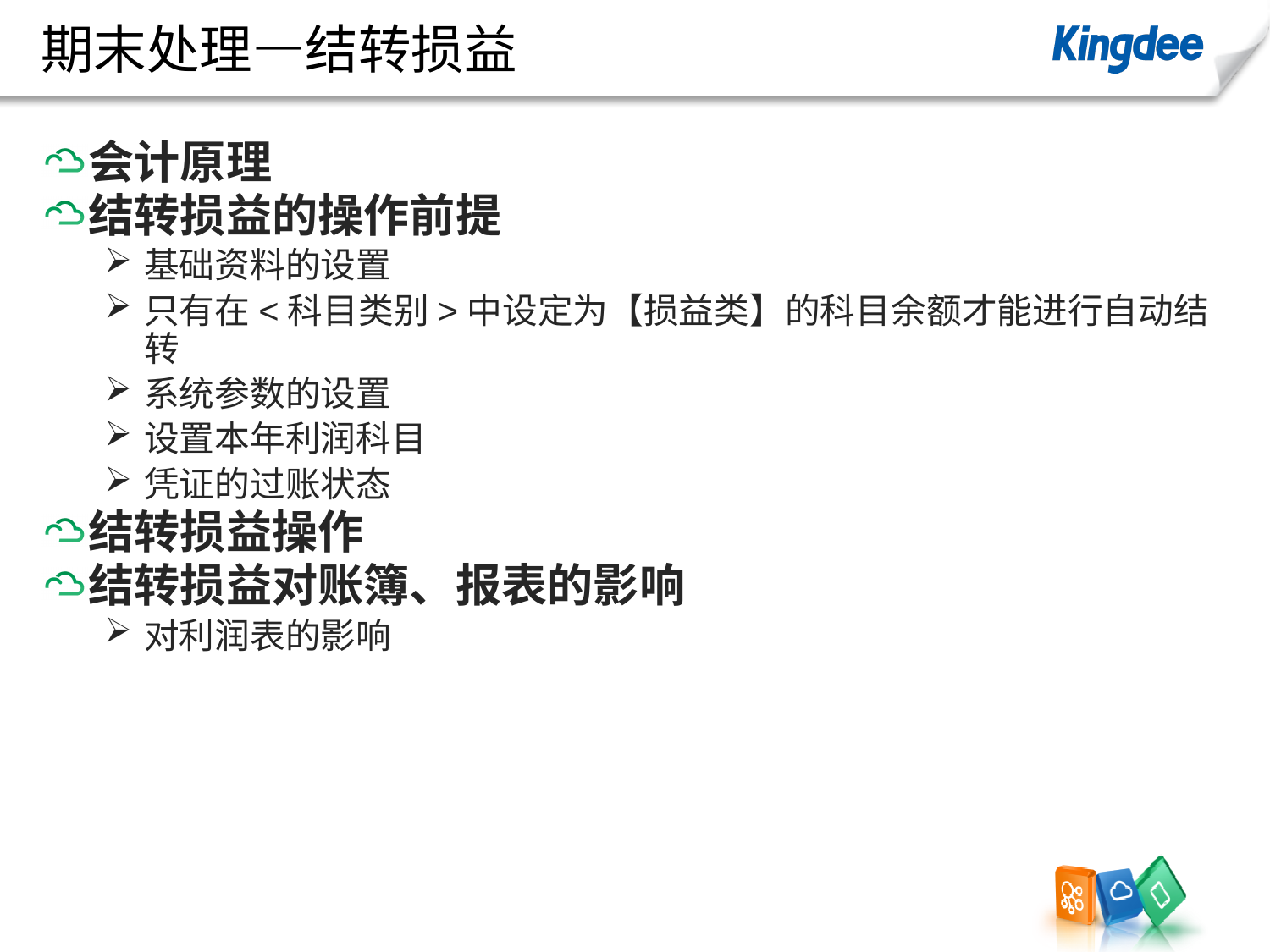

# 期末处理—结转损益
会计原理
结转损益的操作前提
基础资料的设置
只有在<科目类别>中设定为【损益类】的科目余额才能进行自动结转
系统参数的设置
设置本年利润科目
凭证的过账状态
结转损益操作
结转损益对账簿、报表的影响
对利润表的影响